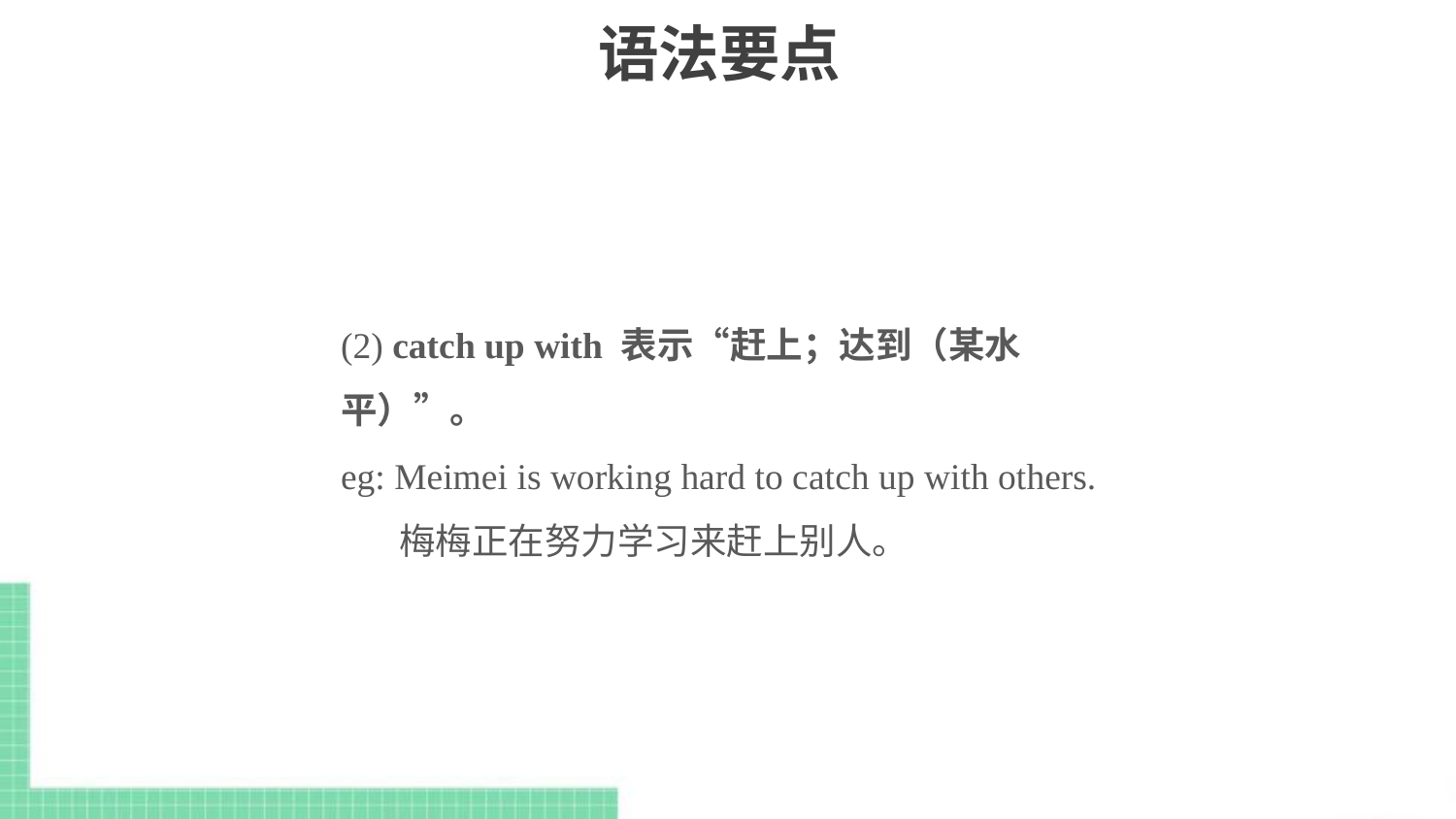

# 语法要点
(2) catch up with 表示“赶上；达到（某水平）”。
eg: Meimei is working hard to catch up with others.
      梅梅正在努力学习来赶上别人。